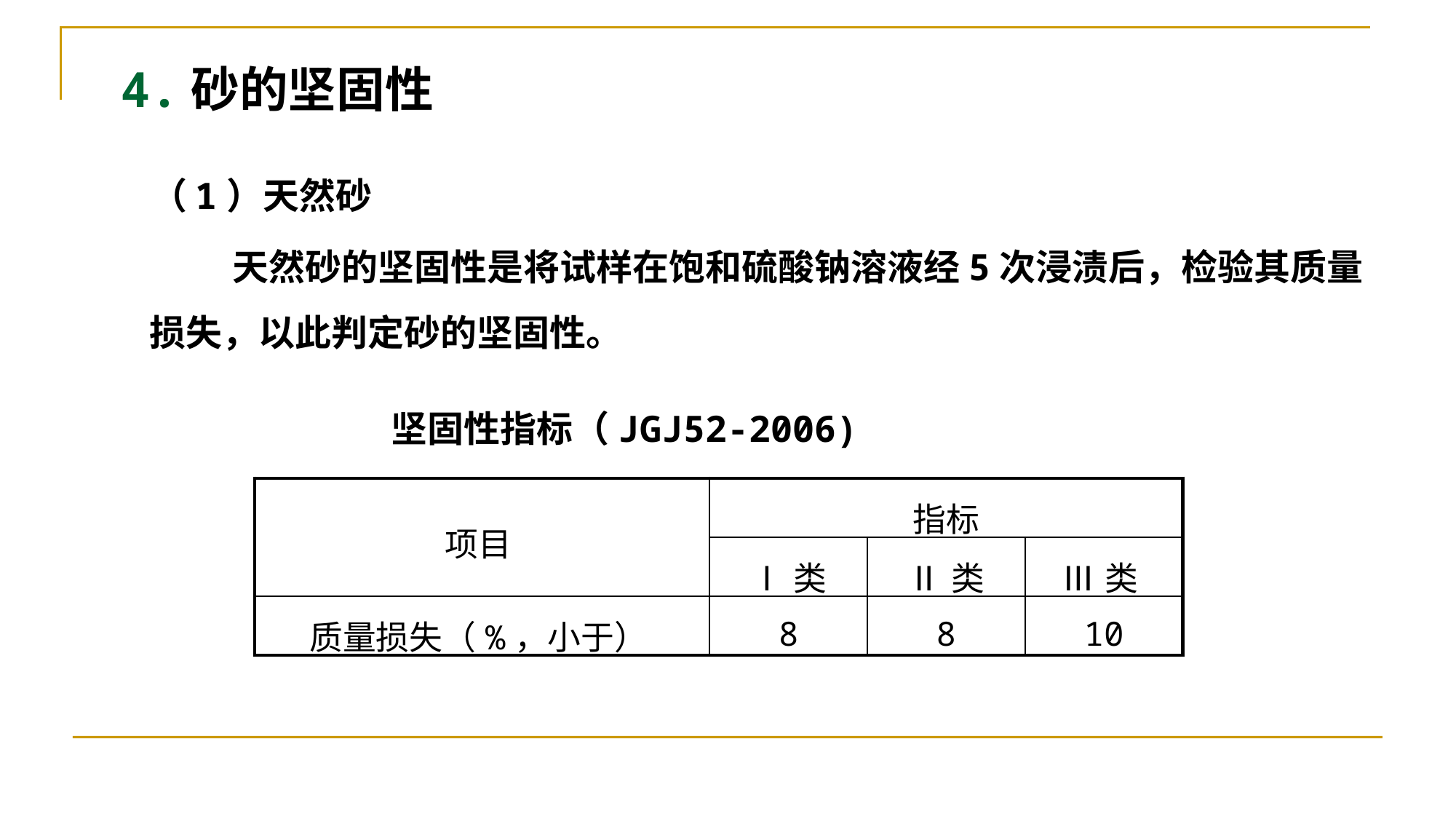

4.砂的坚固性
（1）天然砂
　　天然砂的坚固性是将试样在饱和硫酸钠溶液经5次浸渍后，检验其质量损失，以此判定砂的坚固性。
坚固性指标（JGJ52-2006)
| 项目 | 指标 |  |  |
| --- | --- | --- | --- |
|  | Ⅰ类 | Ⅱ类 | Ⅲ类 |
| 质量损失（%，小于） | 8 | 8 | 10 |